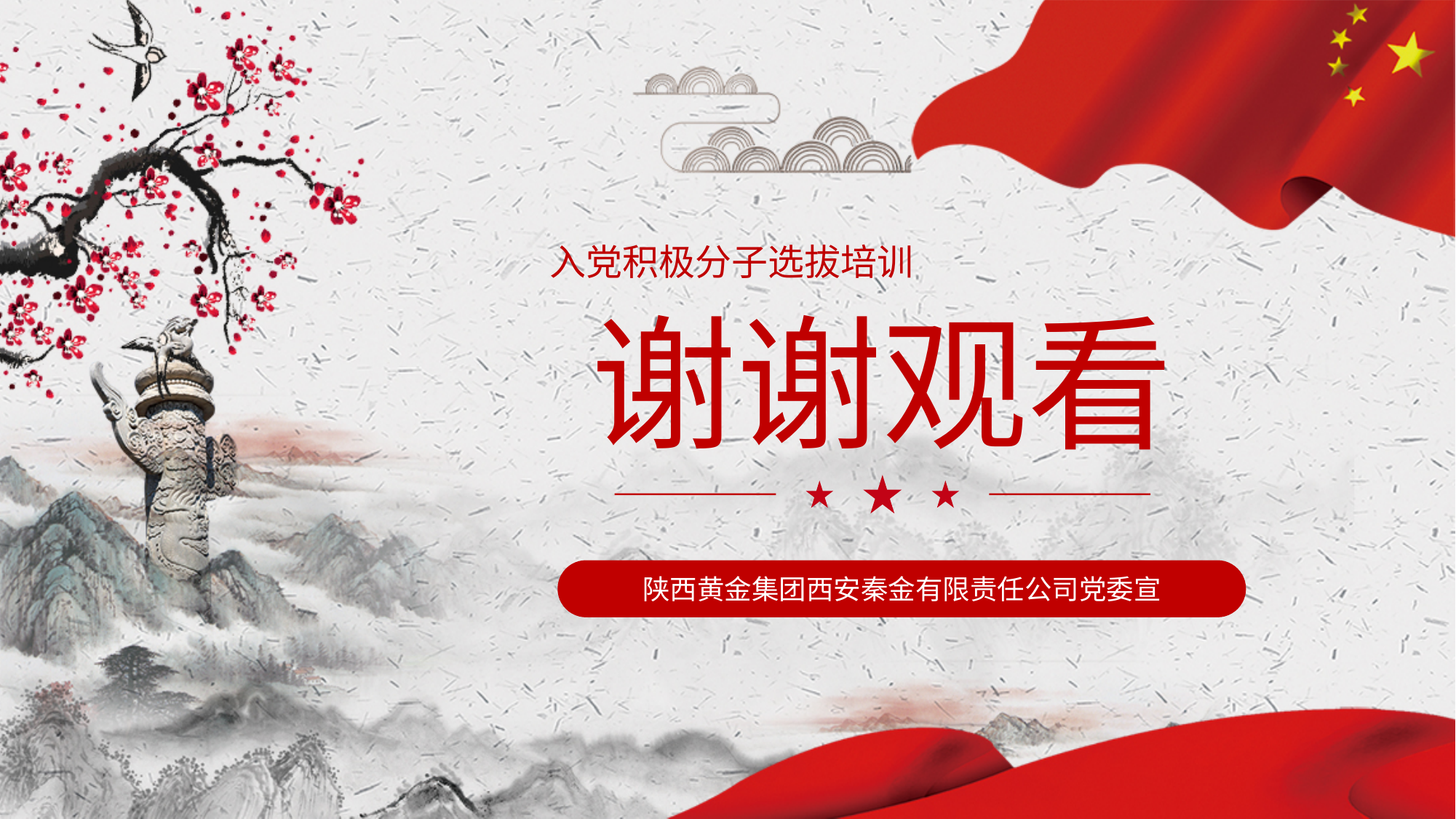

入党积极分子选拔培训
谢谢观看

陕西黄金集团西安秦金有限责任公司党委宣